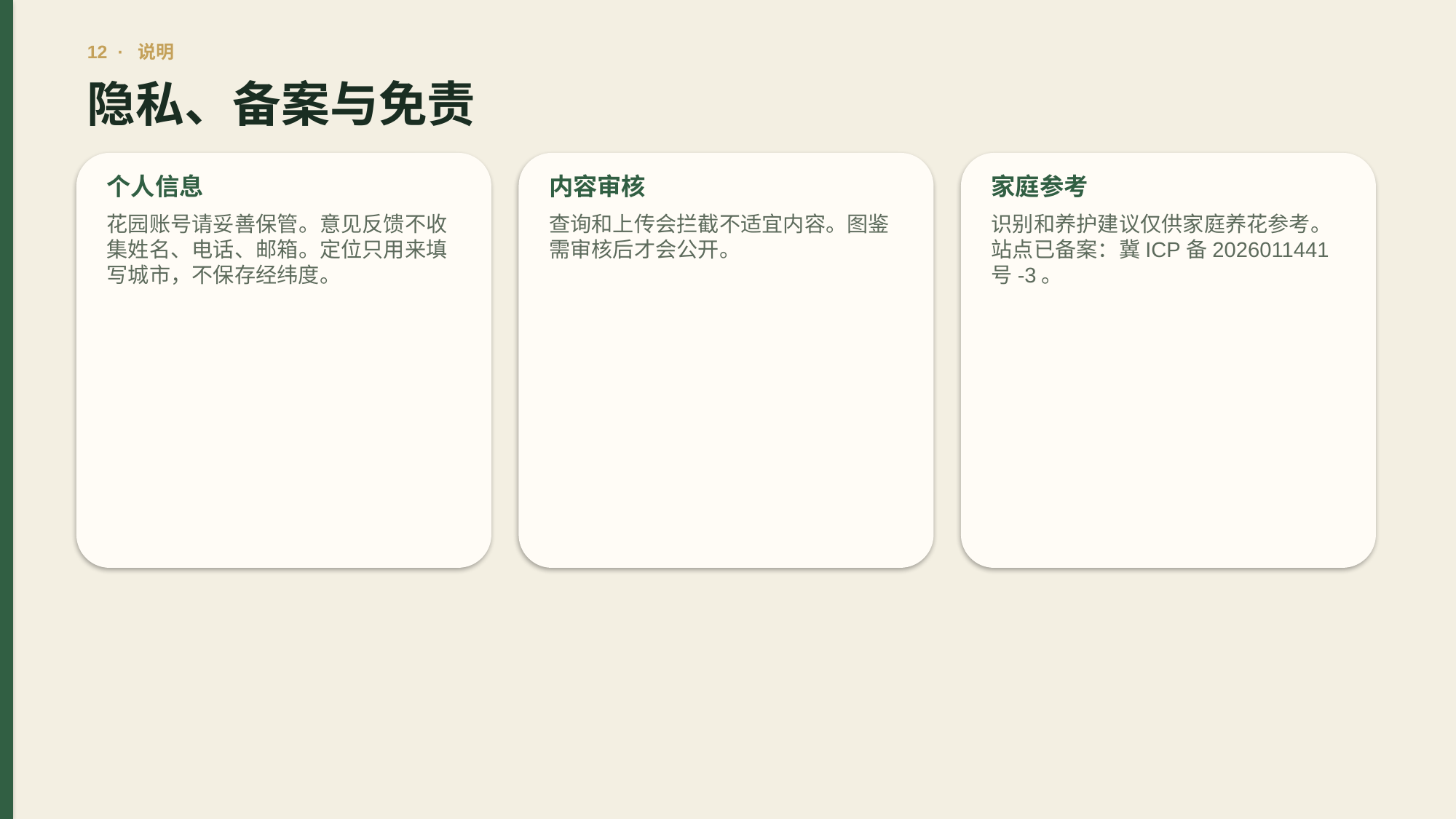

12  ·  说明
隐私、备案与免责

个人信息
内容审核
家庭参考
花园账号请妥善保管。意见反馈不收集姓名、电话、邮箱。定位只用来填写城市，不保存经纬度。
查询和上传会拦截不适宜内容。图鉴需审核后才会公开。
识别和养护建议仅供家庭养花参考。站点已备案：冀ICP备2026011441号-3。